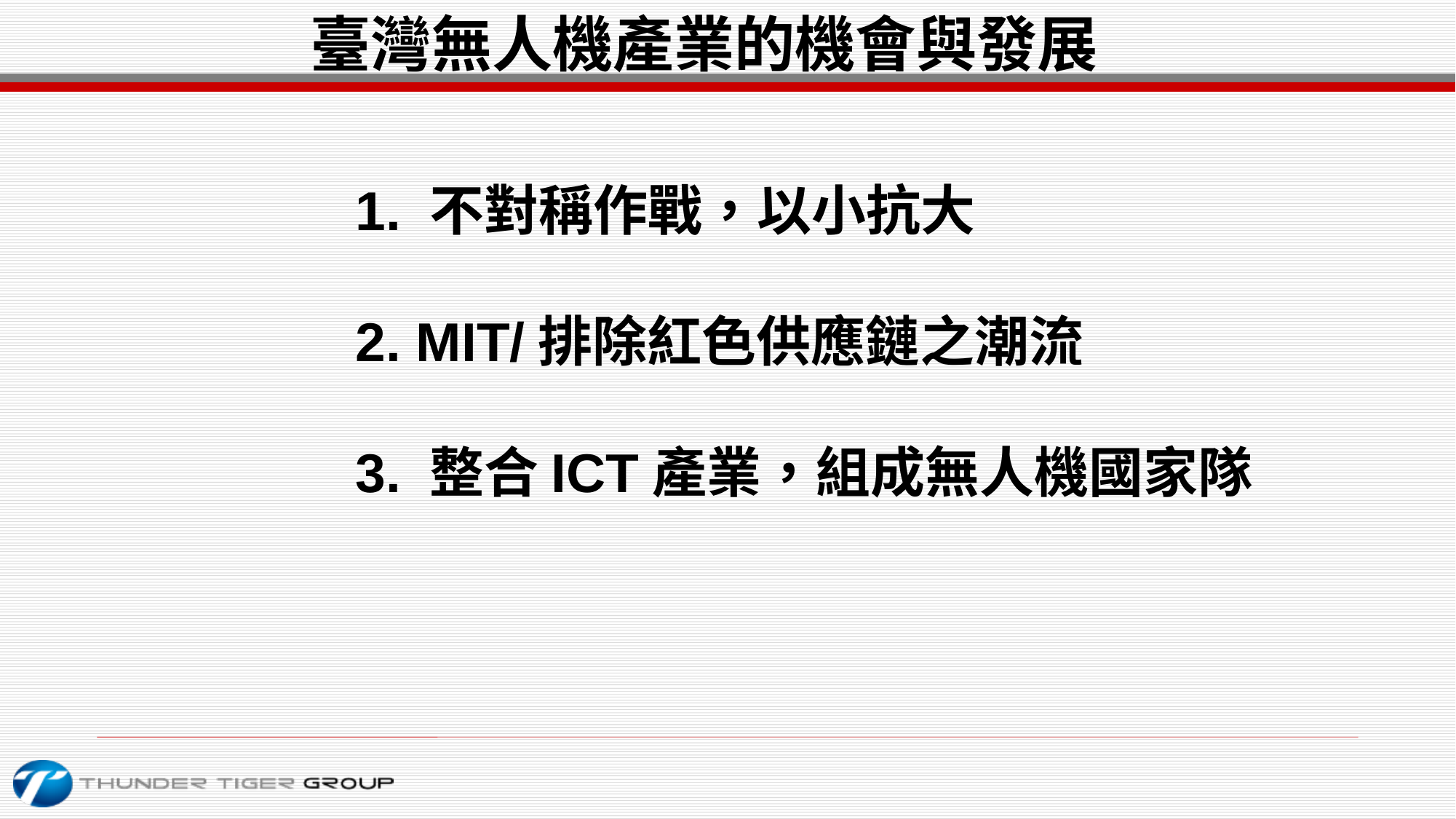

臺灣無人機產業的機會與發展
1. 不對稱作戰，以小抗大

2. MIT/排除紅色供應鏈之潮流

3. 整合ICT產業，組成無人機國家隊